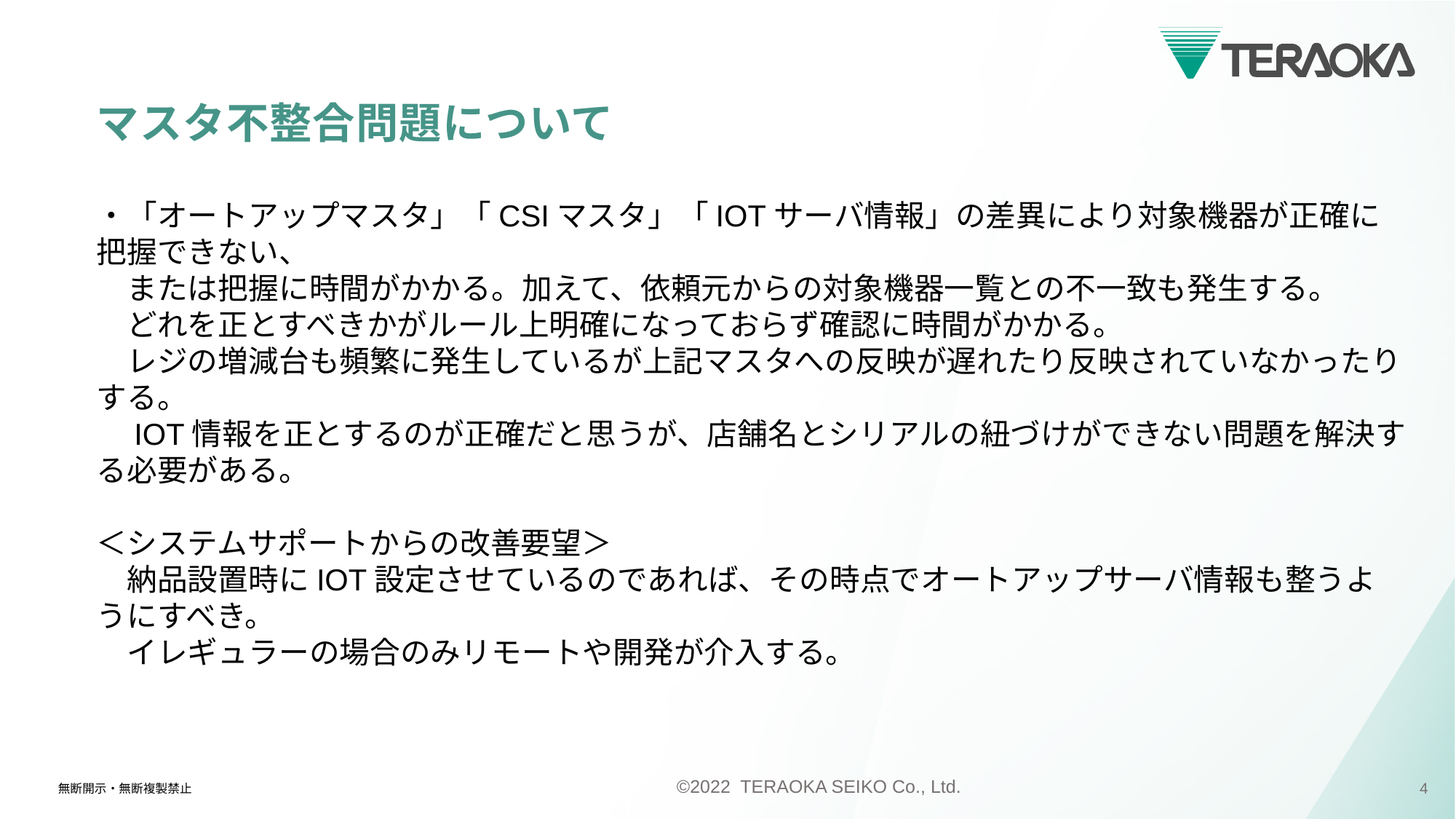

マスタ不整合問題について
・「オートアップマスタ」「CSIマスタ」「IOTサーバ情報」の差異により対象機器が正確に把握できない、
　または把握に時間がかかる。加えて、依頼元からの対象機器一覧との不一致も発生する。
　どれを正とすべきかがルール上明確になっておらず確認に時間がかかる。
　レジの増減台も頻繁に発生しているが上記マスタへの反映が遅れたり反映されていなかったりする。
　IOT情報を正とするのが正確だと思うが、店舗名とシリアルの紐づけができない問題を解決する必要がある。

＜システムサポートからの改善要望＞
　納品設置時にIOT設定させているのであれば、その時点でオートアップサーバ情報も整うようにすべき。
　イレギュラーの場合のみリモートや開発が介入する。